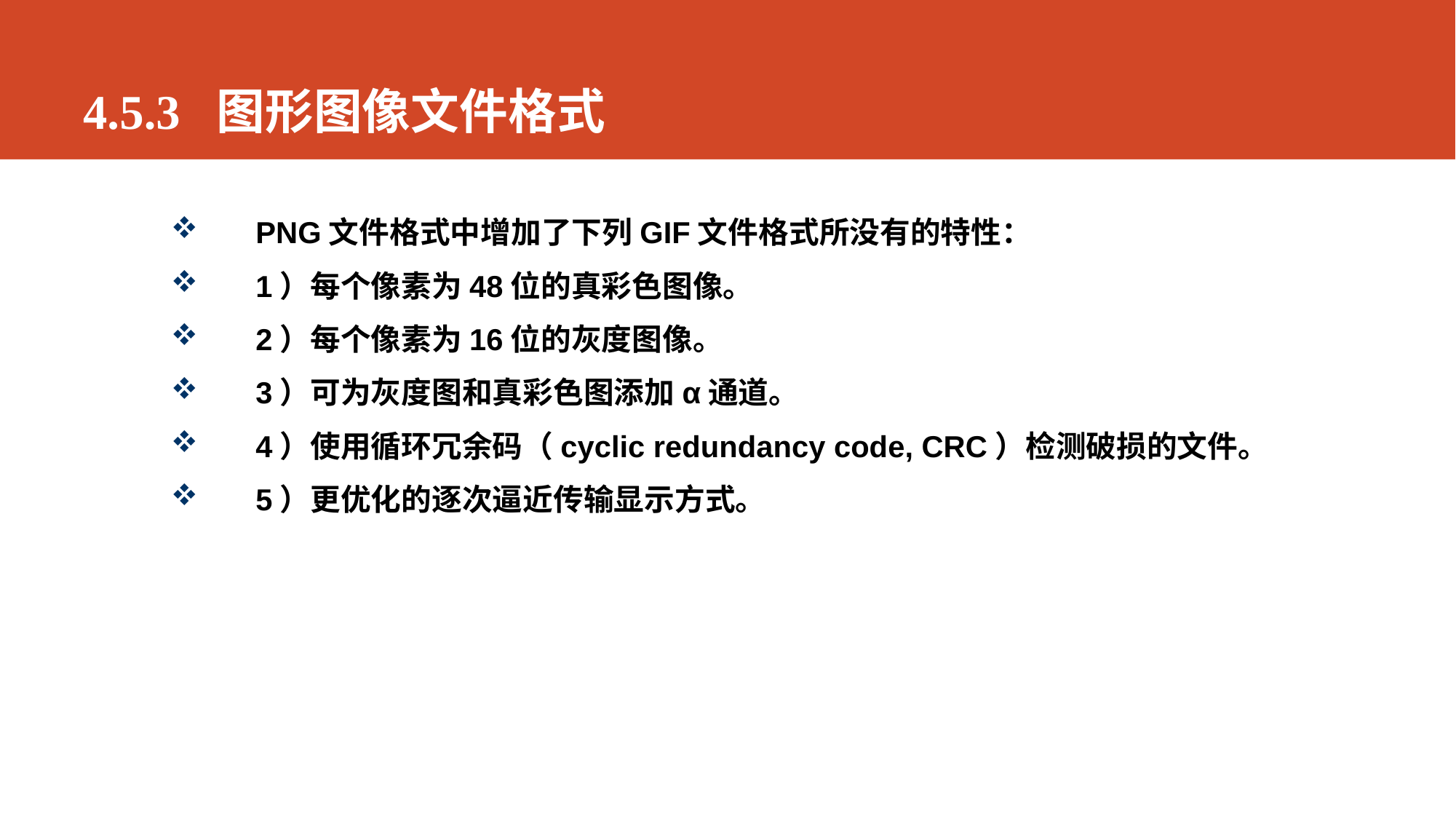

# 4.5.3  图形图像文件格式
PNG文件格式中增加了下列GIF文件格式所没有的特性：
1）每个像素为48位的真彩色图像。
2）每个像素为16位的灰度图像。
3）可为灰度图和真彩色图添加α通道。
4）使用循环冗余码（cyclic redundancy code, CRC）检测破损的文件。
5）更优化的逐次逼近传输显示方式。